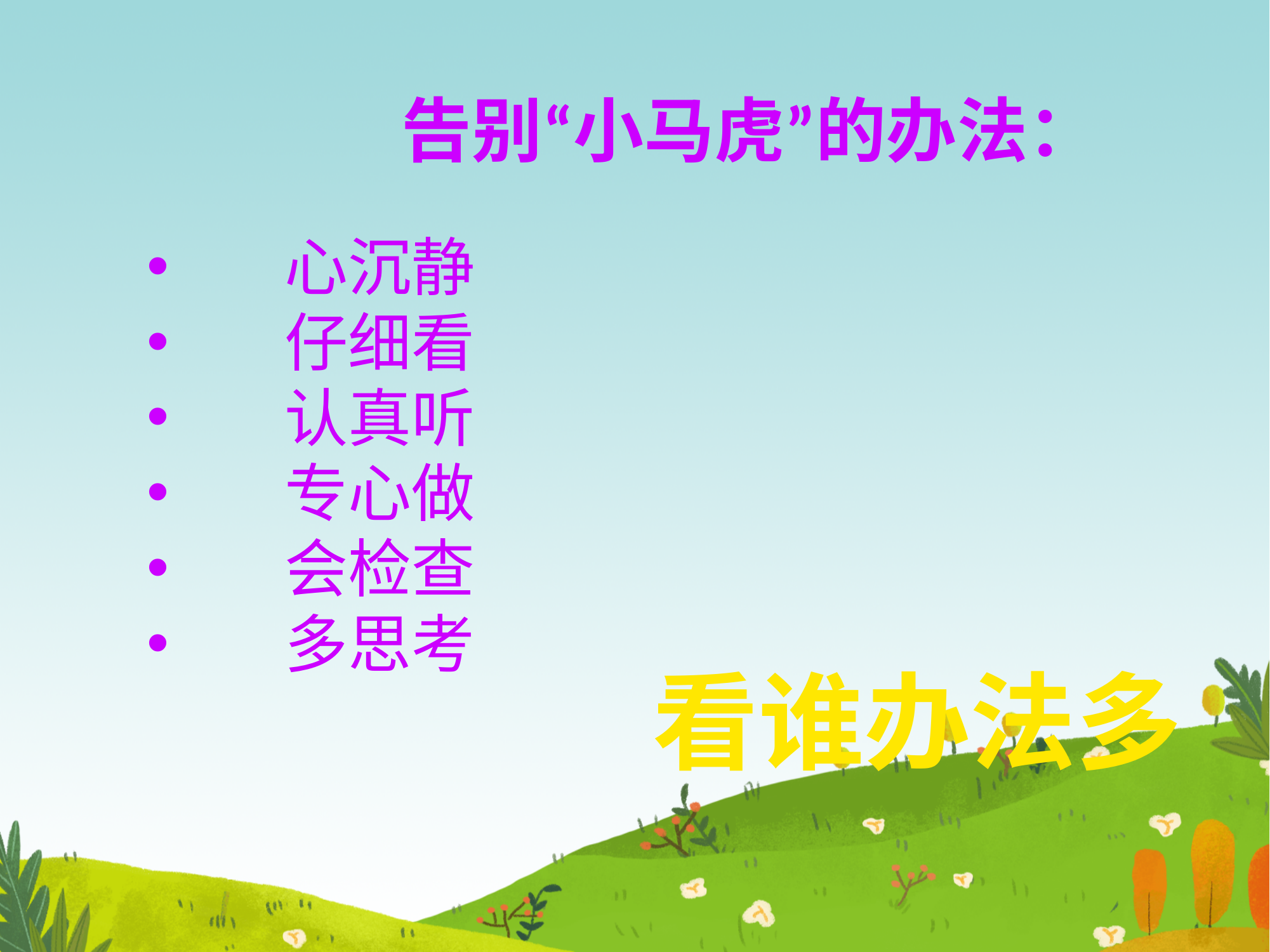

告别“小马虎”的办法：

       心沉静
       仔细看
       认真听
       专心做
       会检查
       多思考

看谁办法多